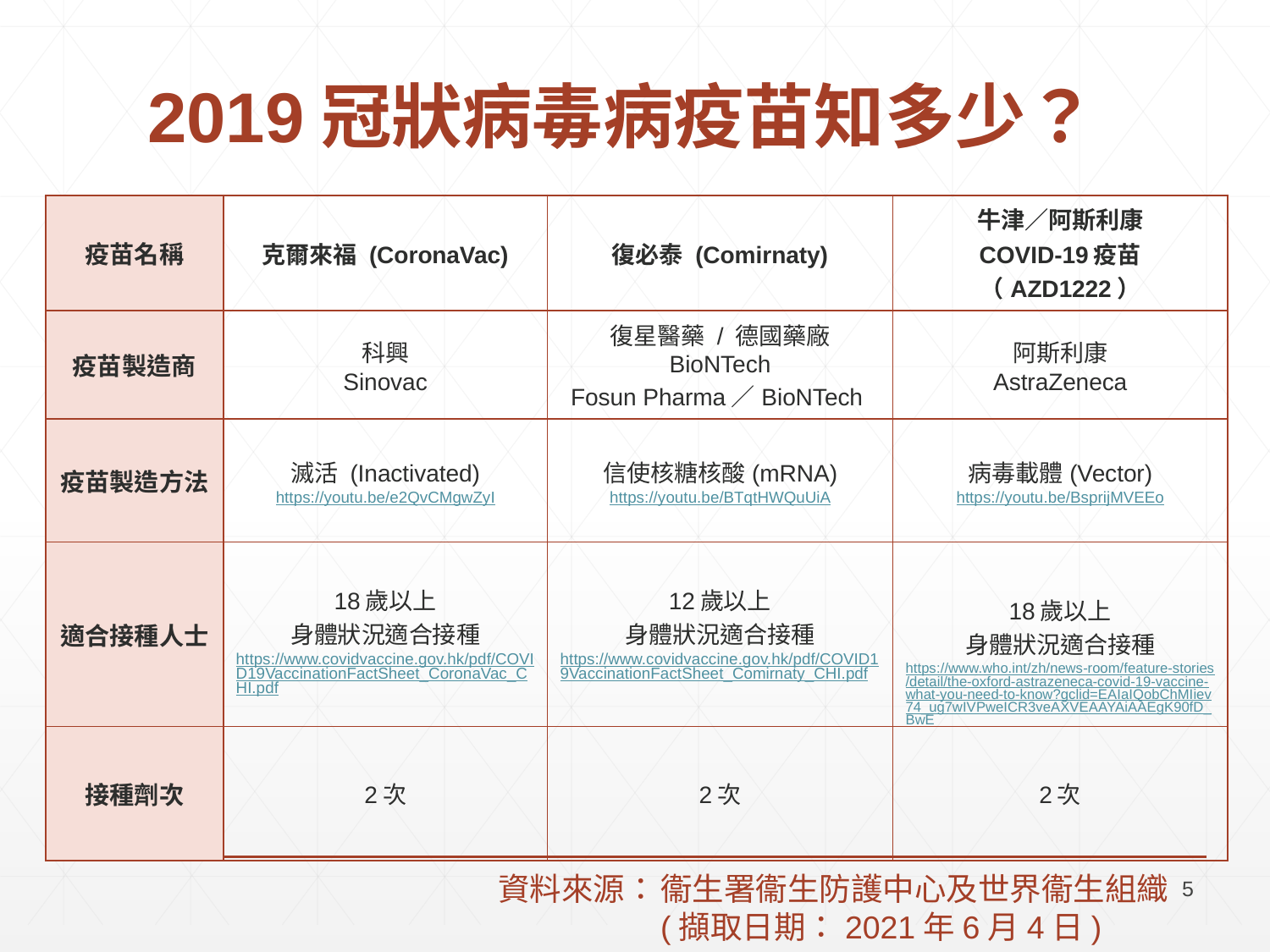

# 2019冠狀病毒病疫苗知多少？
| 疫苗名稱 | 克爾來福 (CoronaVac) | 復必泰 (Comirnaty) | 牛津／阿斯利康 COVID-19疫苗（AZD1222） |
| --- | --- | --- | --- |
| 疫苗製造商 | 科興 Sinovac | 復星醫藥 / 德國藥廠 BioNTech Fosun Pharma／BioNTech | 阿斯利康 AstraZeneca |
| 疫苗製造方法 | 滅活 (Inactivated) https://youtu.be/e2QvCMgwZyI | 信使核糖核酸(mRNA) https://youtu.be/BTqtHWQuUiA | 病毒載體(Vector) https://youtu.be/BsprijMVEEo |
| 適合接種人士 | 18歲以上 身體狀況適合接種 https://www.covidvaccine.gov.hk/pdf/COVID19VaccinationFactSheet\_CoronaVac\_CHI.pdf | 12歲以上 身體狀況適合接種 https://www.covidvaccine.gov.hk/pdf/COVID19VaccinationFactSheet\_Comirnaty\_CHI.pdf | 18歲以上 身體狀況適合接種 https://www.who.int/zh/news-room/feature-stories/detail/the-oxford-astrazeneca-covid-19-vaccine-what-you-need-to-know?gclid=EAIaIQobChMIiev74\_ug7wIVPweICR3veAXVEAAYAiAAEgK90fD\_BwE |
| 接種劑次 | 2次 | 2次 | 2次 |
資料來源：	衞生署衞生防護中心及世界衞生組織
 	(擷取日期：2021年6月4日)
5